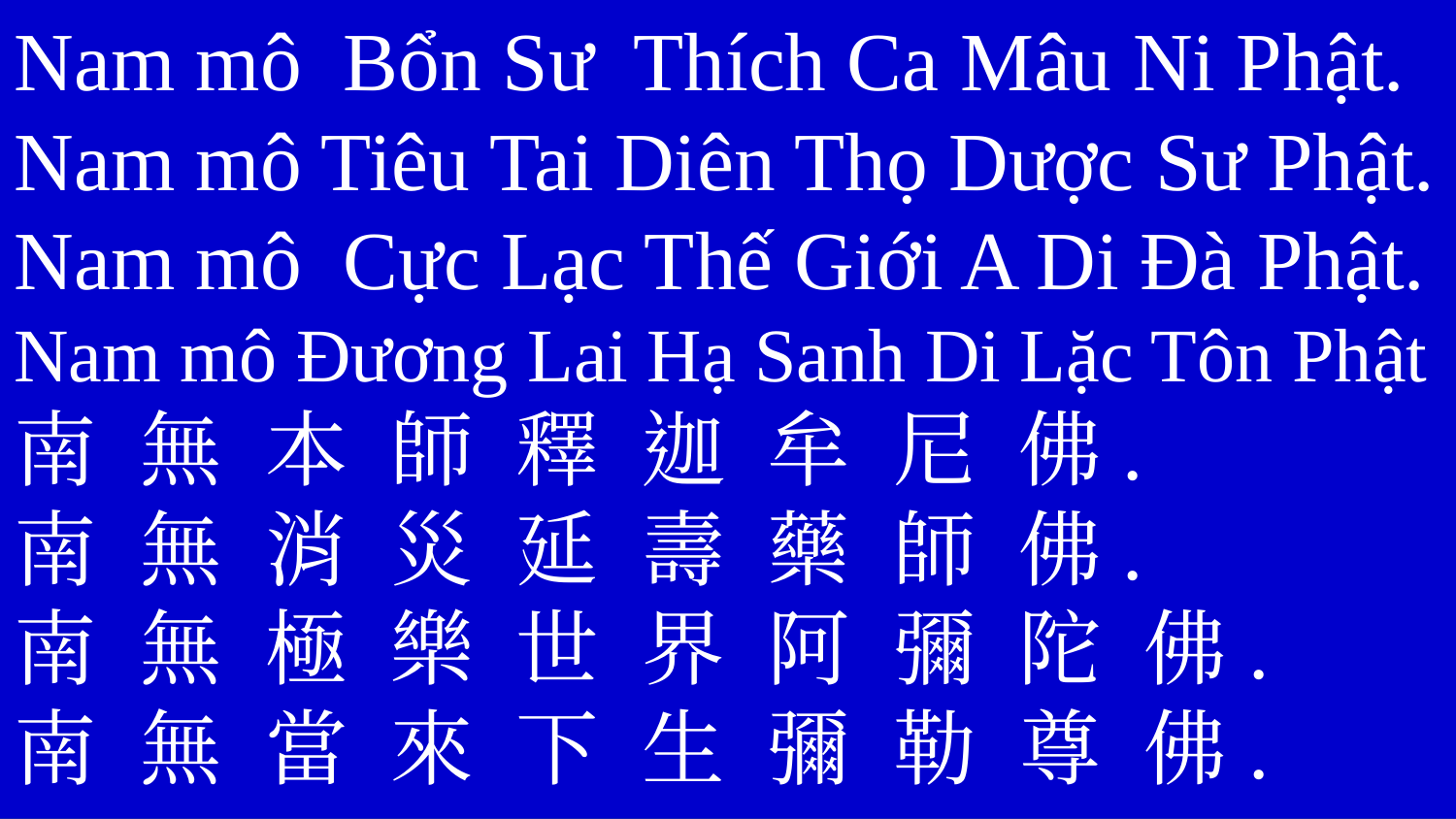

Nam mô  Bổn Sư  Thích Ca Mâu Ni Phật.
Nam mô Tiêu Tai Diên Thọ Dược Sư Phật.
Nam mô  Cực Lạc Thế Giới A Di Đà Phật. Nam mô Đương Lai Hạ Sanh Di Lặc Tôn Phật
南  無  本  師  釋  迦  牟  尼  佛.
南  無  消  災  延  壽  藥  師  佛.
南  無  極  樂  世  界  阿  彌  陀  佛.
南  無  當  來  下  生  彌  勒  尊  佛.